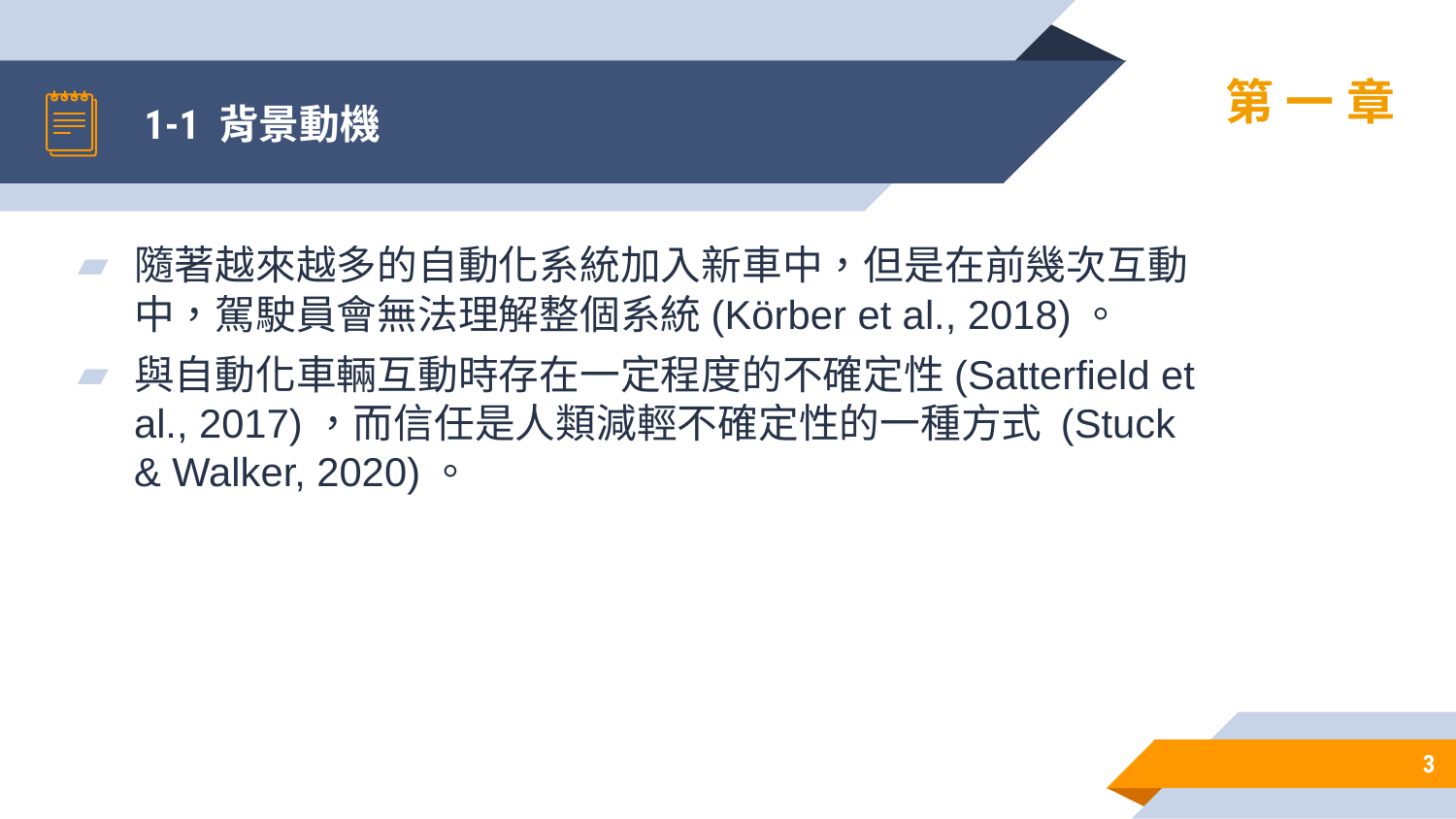

# 1-1 背景動機
第一章

隨著越來越多的自動化系統加入新車中，但是在前幾次互動中，駕駛員會無法理解整個系統(Körber et al., 2018)。
與自動化車輛互動時存在一定程度的不確定性(Satterfield et al., 2017)，而信任是人類減輕不確定性的一種方式 (Stuck & Walker, 2020)。

3